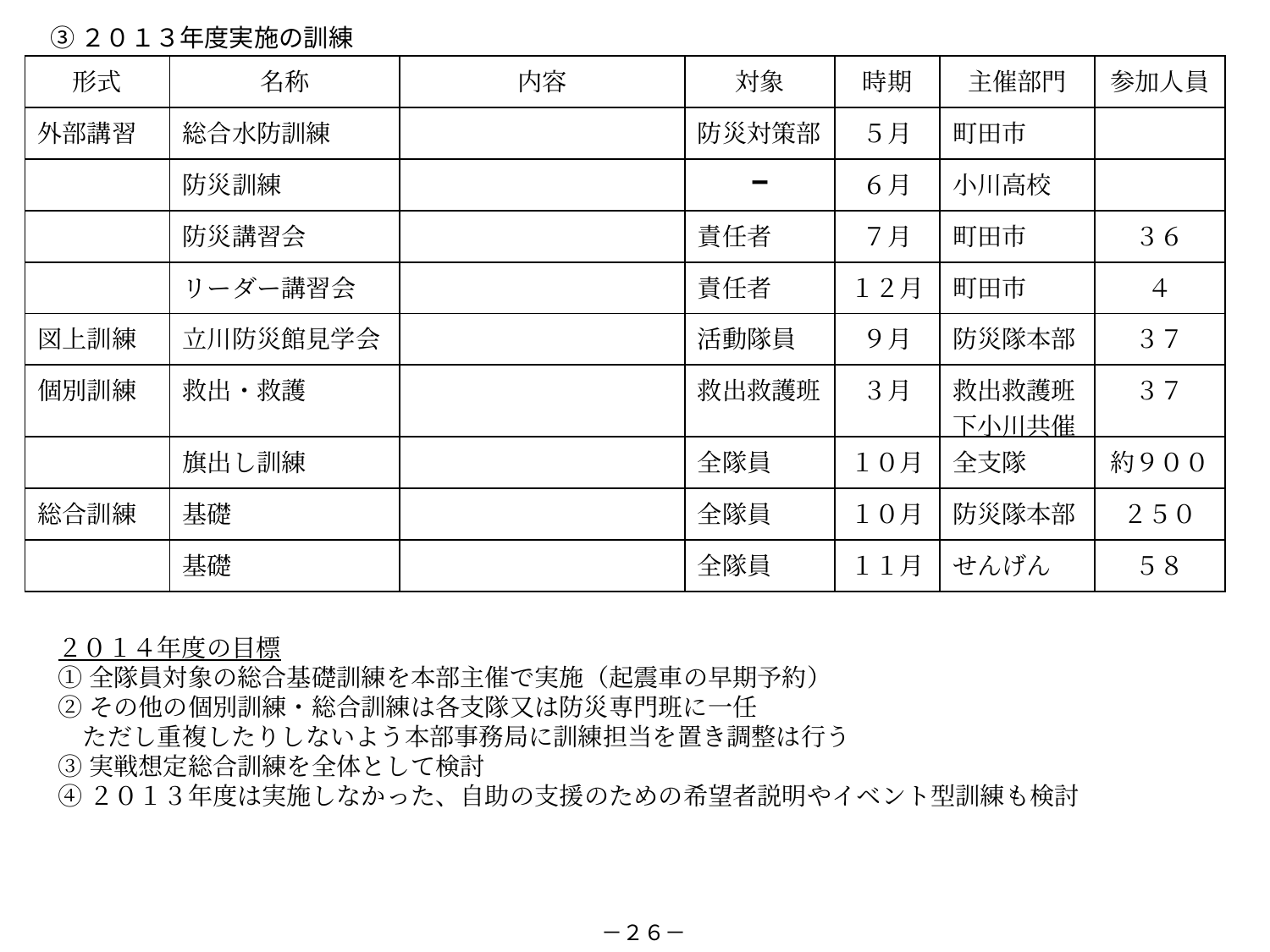

③２０１３年度実施の訓練
| 形式 | 名称 | 内容 | 対象 | 時期 | 主催部門 | 参加人員 |
| --- | --- | --- | --- | --- | --- | --- |
| 外部講習 | 総合水防訓練 |  | 防災対策部 | ５月 | 町田市 |  |
|  | 防災訓練 |  | ━ | ６月 | 小川高校 |  |
|  | 防災講習会 |  | 責任者 | ７月 | 町田市 | ３６ |
|  | リーダー講習会 |  | 責任者 | １２月 | 町田市 | ４ |
| 図上訓練 | 立川防災館見学会 |  | 活動隊員 | ９月 | 防災隊本部 | ３７ |
| 個別訓練 | 救出・救護 |  | 救出救護班 | ３月 | 救出救護班 下小川共催 | ３７ |
|  | 旗出し訓練 |  | 全隊員 | １０月 | 全支隊 | 約９００ |
| 総合訓練 | 基礎 |  | 全隊員 | １０月 | 防災隊本部 | ２５０ |
|  | 基礎 |  | 全隊員 | １１月 | せんげん | ５８ |
|  |  |  |  |  |  |  |
|  |  |  |  |  |  |  |
|  |  |  |  |  |  |  |
|  |  |  |  |  |  |  |
|  |  |  |  |  |  |  |
２０１４年度の目標
①全隊員対象の総合基礎訓練を本部主催で実施（起震車の早期予約）
②その他の個別訓練・総合訓練は各支隊又は防災専門班に一任
　ただし重複したりしないよう本部事務局に訓練担当を置き調整は行う
③実戦想定総合訓練を全体として検討
④２０１３年度は実施しなかった、自助の支援のための希望者説明やイベント型訓練も検討
－２６－